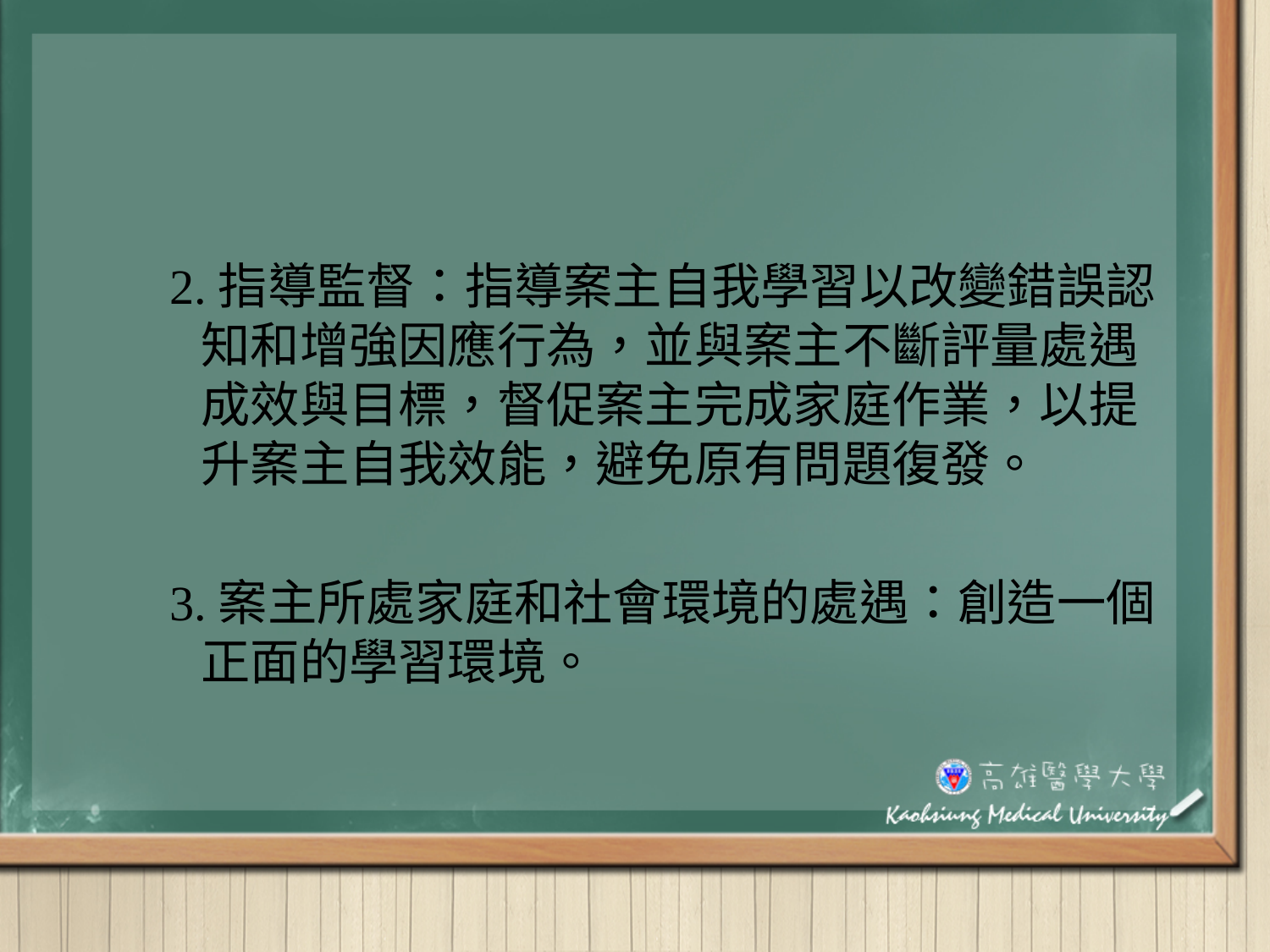

#

2.指導監督：指導案主自我學習以改變錯誤認知和增強因應行為，並與案主不斷評量處遇成效與目標，督促案主完成家庭作業，以提升案主自我效能，避免原有問題復發。

3.案主所處家庭和社會環境的處遇：創造一個正面的學習環境。